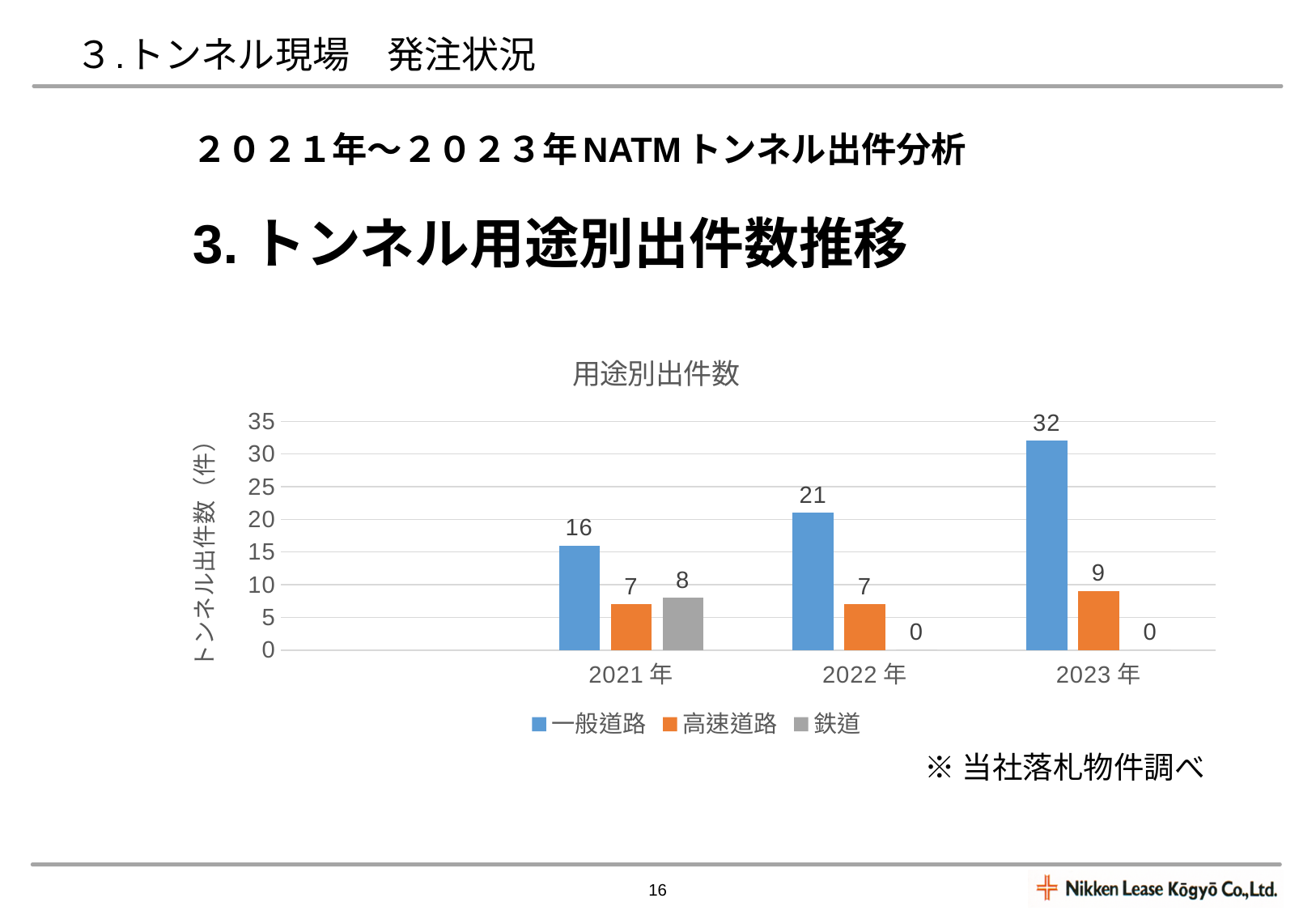

３.トンネル現場　発注状況
２０２１年～２０２３年NATMトンネル出件分析
# 3.トンネル用途別出件数推移

### Chart: 用途別出件数

| Category | 一般道路 | 高速道路 | 鉄道 |
|---|---|---|---|
|  | None | None | None |
| 2021年 | 16.0 | 7.0 | 8.0 |
| 2022年 | 21.0 | 7.0 | 0.0 |
| 2023年 | 32.0 | 9.0 | 0.0 |
※当社落札物件調べ
16